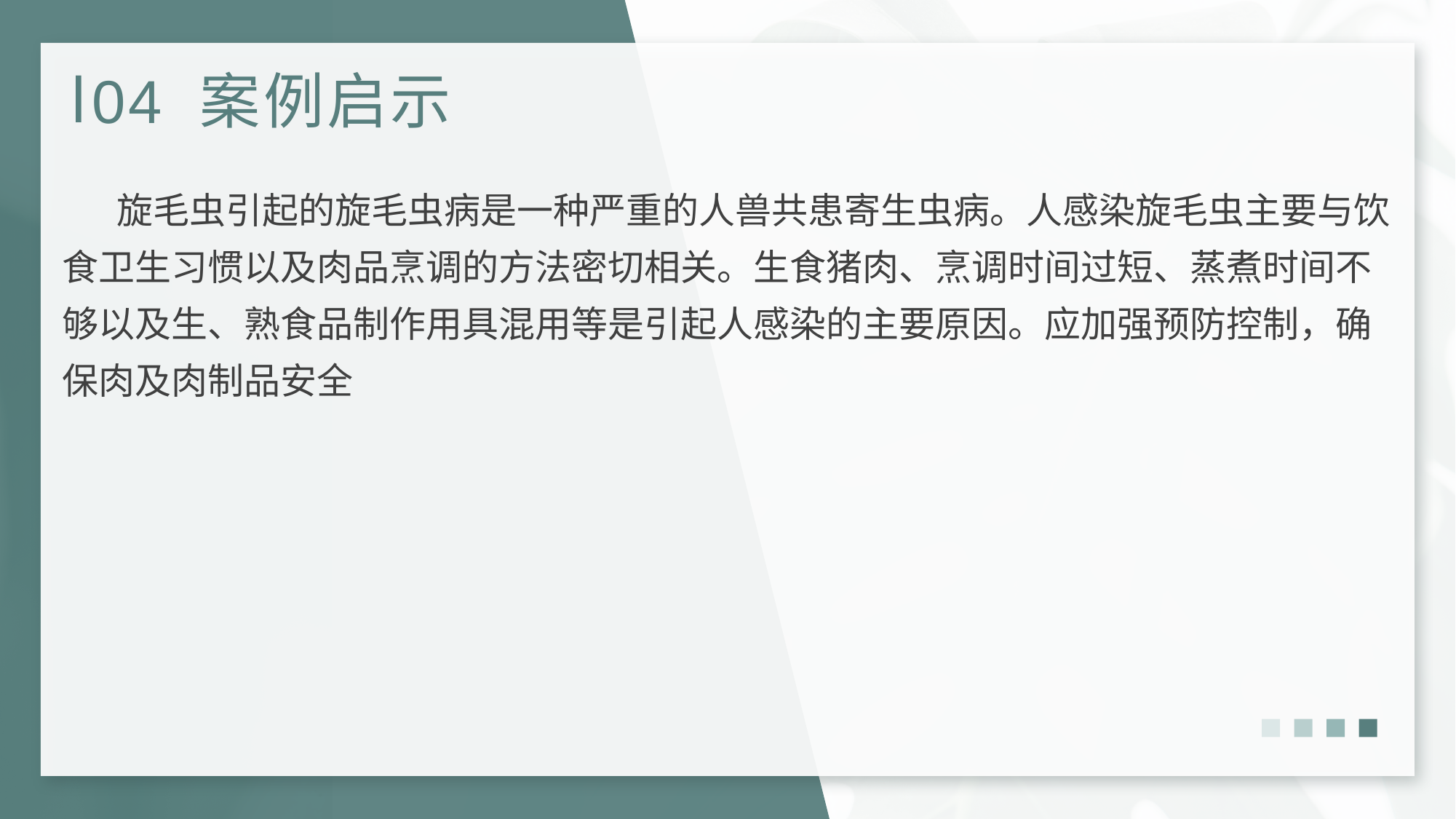

# 04 案例启示
旋毛虫引起的旋毛虫病是一种严重的人兽共患寄生虫病。人感染旋毛虫主要与饮食卫生习惯以及肉品烹调的方法密切相关。生食猪肉、烹调时间过短、蒸煮时间不够以及生、熟食品制作用具混用等是引起人感染的主要原因。应加强预防控制，确保肉及肉制品安全